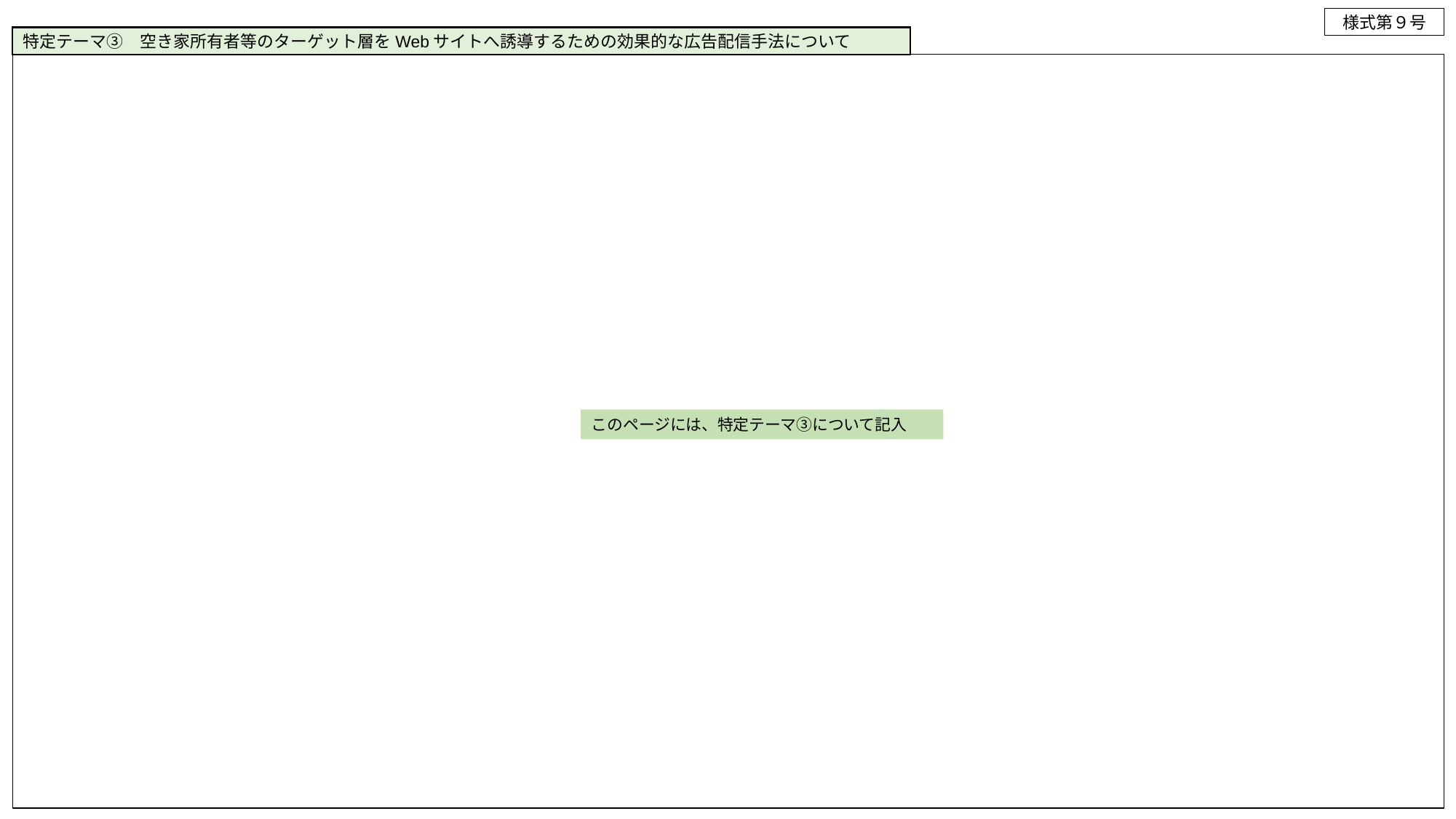

様式第９号
特定テーマ③　空き家所有者等のターゲット層をWebサイトへ誘導するための効果的な広告配信手法について

このページには、特定テーマ③について記入